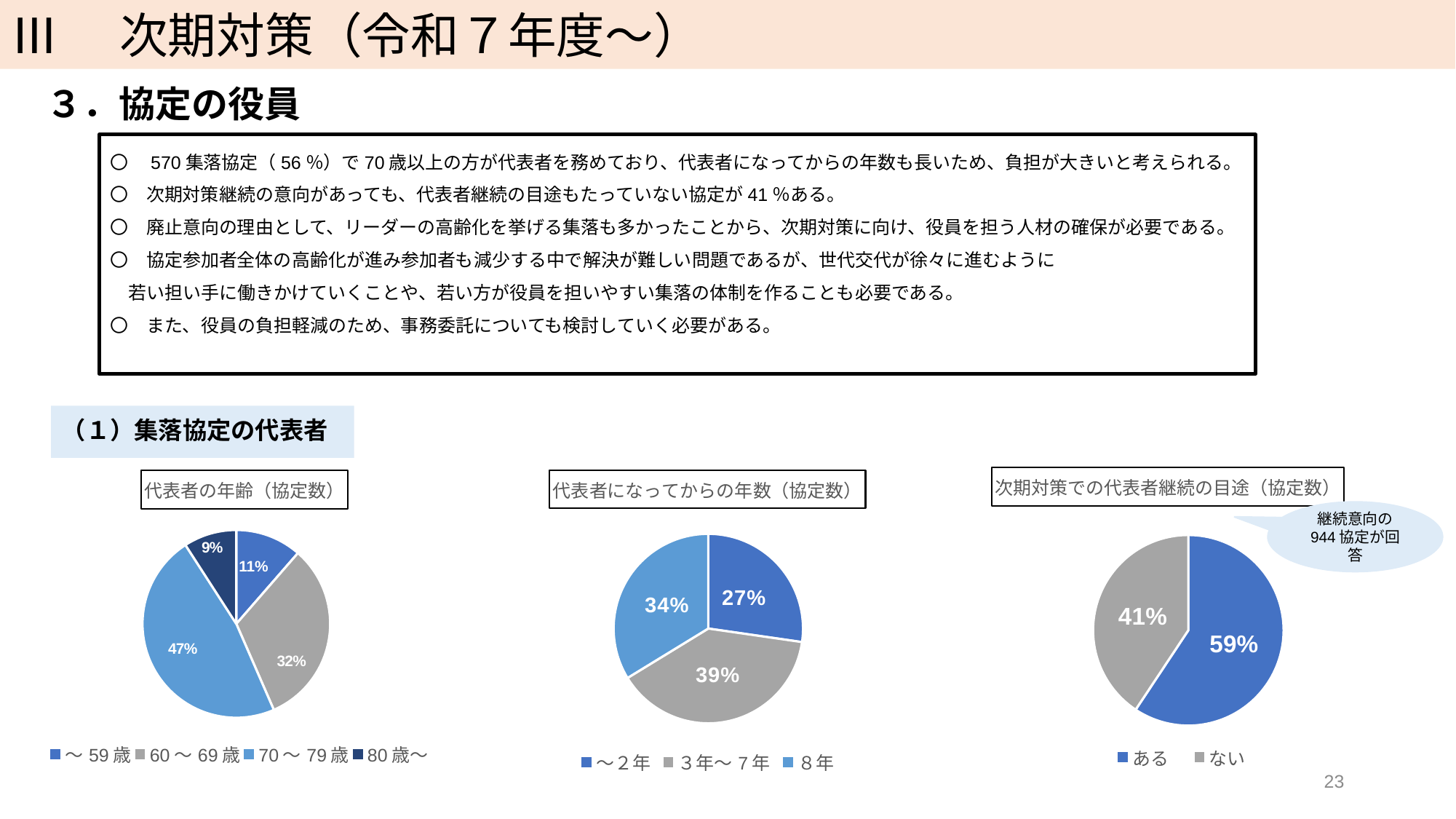

Ⅲ　次期対策（令和７年度～）
３．協定の役員
〇　570集落協定（56％）で70歳以上の方が代表者を務めており、代表者になってからの年数も長いため、負担が大きいと考えられる。
〇　次期対策継続の意向があっても、代表者継続の目途もたっていない協定が41％ある。
〇　廃止意向の理由として、リーダーの高齢化を挙げる集落も多かったことから、次期対策に向け、役員を担う人材の確保が必要である。
〇　協定参加者全体の高齢化が進み参加者も減少する中で解決が難しい問題であるが、世代交代が徐々に進むように
　若い担い手に働きかけていくことや、若い方が役員を担いやすい集落の体制を作ることも必要である。
〇　また、役員の負担軽減のため、事務委託についても検討していく必要がある。

（１）集落協定の代表者

### Chart: 次期対策での代表者継続の目途（協定数）

| Category | 次期対策での代表者継続の目途 |
|---|---|
| ある | 560.0 |
| ない | 384.0 |

### Chart: 代表者の年齢（協定数）

| Category | 年齢 |
|---|---|
| ～59歳 | 115.0 |
| 60～69歳 | 323.0 |
| 70～79歳 | 478.0 |
| 80歳～ | 92.0 |

### Chart: 代表者になってからの年数（協定数）

| Category | 年齢 |
|---|---|
| ～２年 | 275.0 |
| ３年～7年 | 393.0 |
| ８年 | 340.0 |
継続意向の
944協定が回答
23